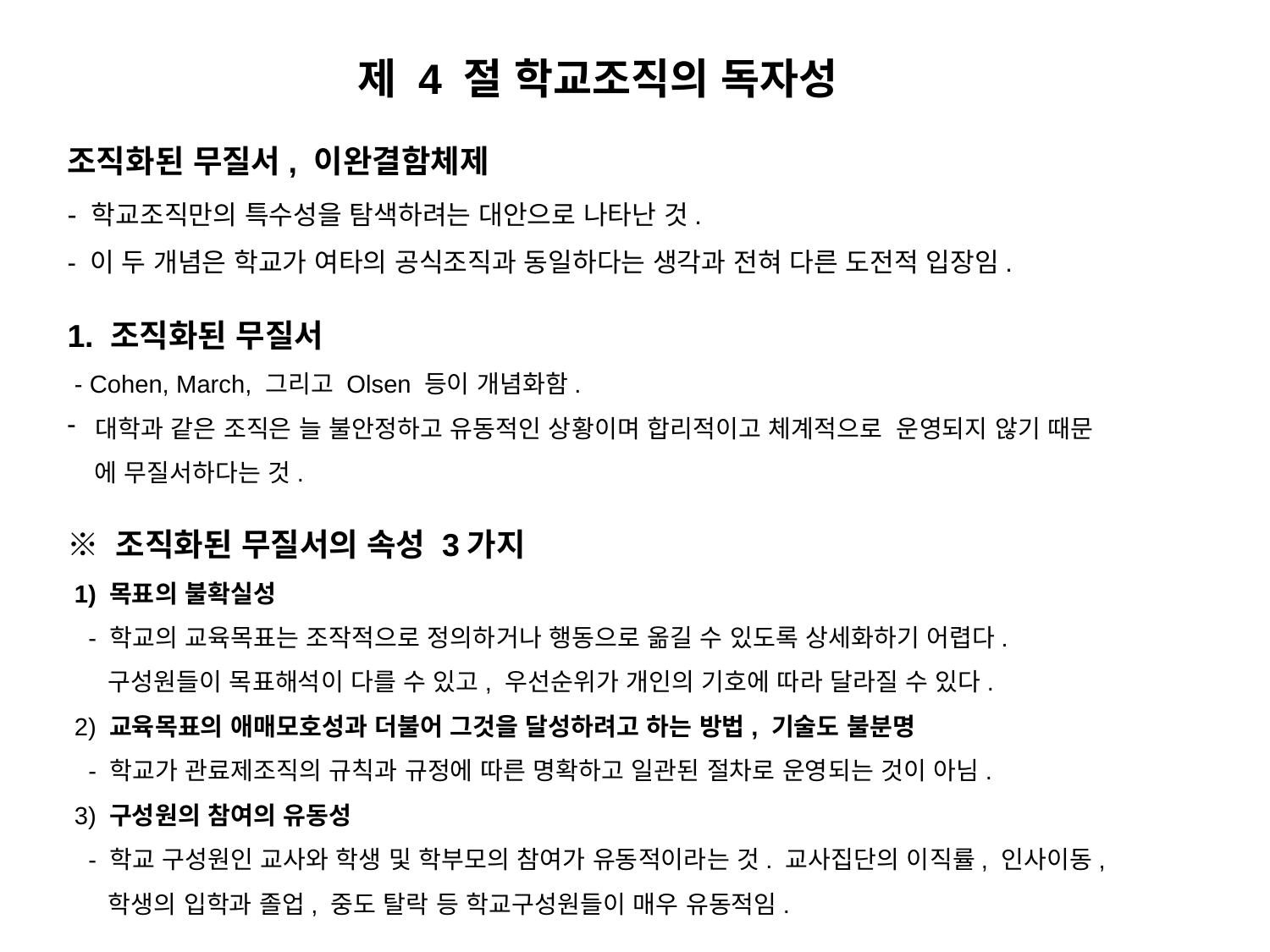

제 4 절 학교조직의 독자성
조직화된 무질서, 이완결함체제
- 학교조직만의 특수성을 탐색하려는 대안으로 나타난 것.
- 이 두 개념은 학교가 여타의 공식조직과 동일하다는 생각과 전혀 다른 도전적 입장임.

1. 조직화된 무질서
 - Cohen, March, 그리고 Olsen 등이 개념화함.
  대학과 같은 조직은 늘 불안정하고 유동적인 상황이며 합리적이고 체계적으로  운영되지 않기 때문
   에 무질서하다는 것.

※ 조직화된 무질서의 속성 3가지
 1) 목표의 불확실성
   - 학교의 교육목표는 조작적으로 정의하거나 행동으로 옮길 수 있도록 상세화하기 어렵다.
     구성원들이 목표해석이 다를 수 있고, 우선순위가 개인의 기호에 따라 달라질 수 있다.
 2) 교육목표의 애매모호성과 더불어 그것을 달성하려고 하는 방법, 기술도 불분명
   - 학교가 관료제조직의 규칙과 규정에 따른 명확하고 일관된 절차로 운영되는 것이 아님.
 3) 구성원의 참여의 유동성
   - 학교 구성원인 교사와 학생 및 학부모의 참여가 유동적이라는 것. 교사집단의 이직률, 인사이동,
     학생의 입학과 졸업, 중도 탈락 등 학교구성원들이 매우 유동적임.